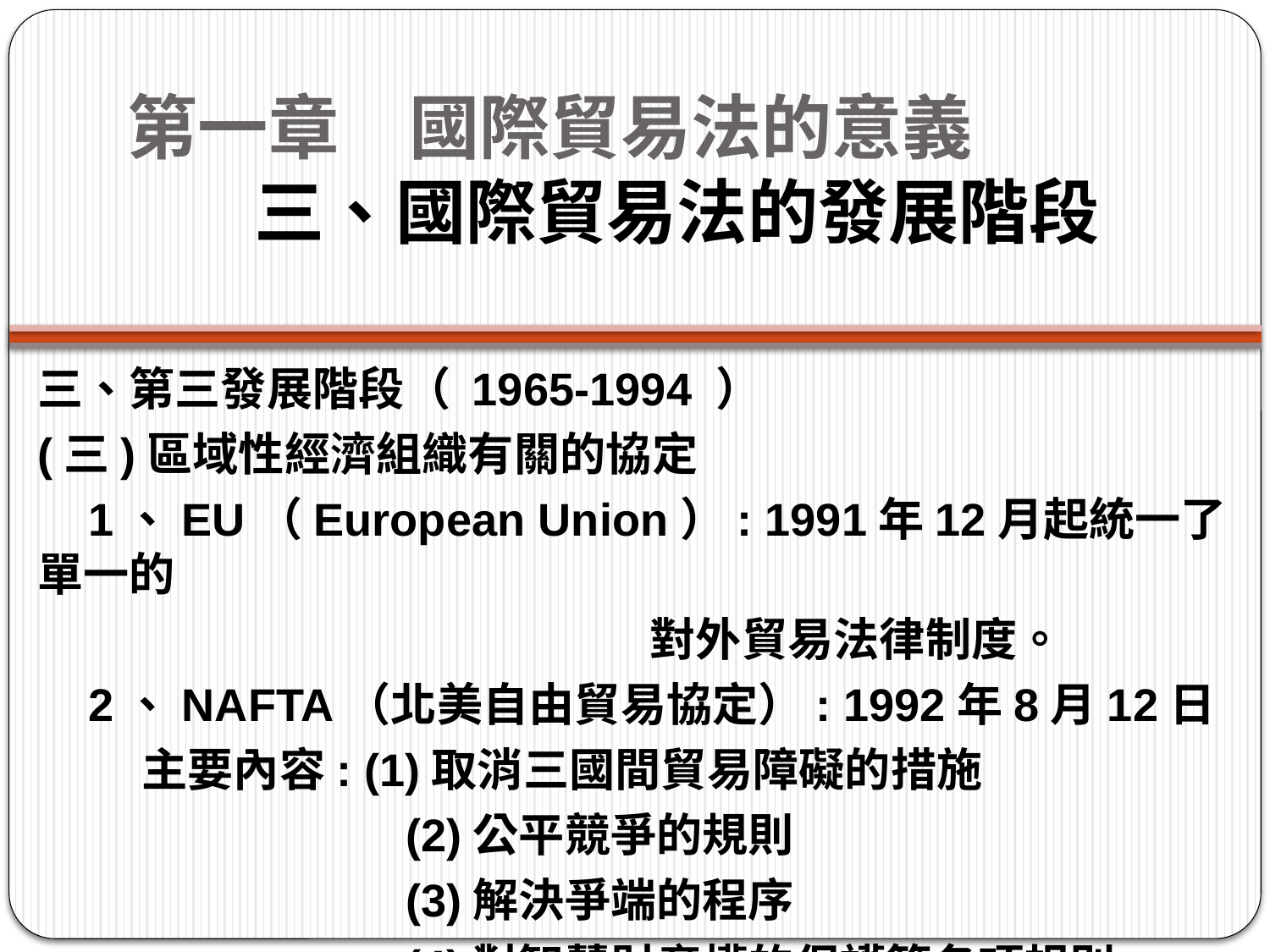

# 第一章　國際貿易法的意義 三、國際貿易法的發展階段
三、第三發展階段（ 1965-1994 ）
(三)區域性經濟組織有關的協定
    1、EU（European Union）: 1991年12月起統一了單一的
                                                          對外貿易法律制度。
    2、NAFTA（北美自由貿易協定）: 1992年8月12日
         主要內容: (1)取消三國間貿易障礙的措施
                             (2)公平競爭的規則
                             (3)解決爭端的程序
                             (4)對智慧財產權的保護等各項規則。